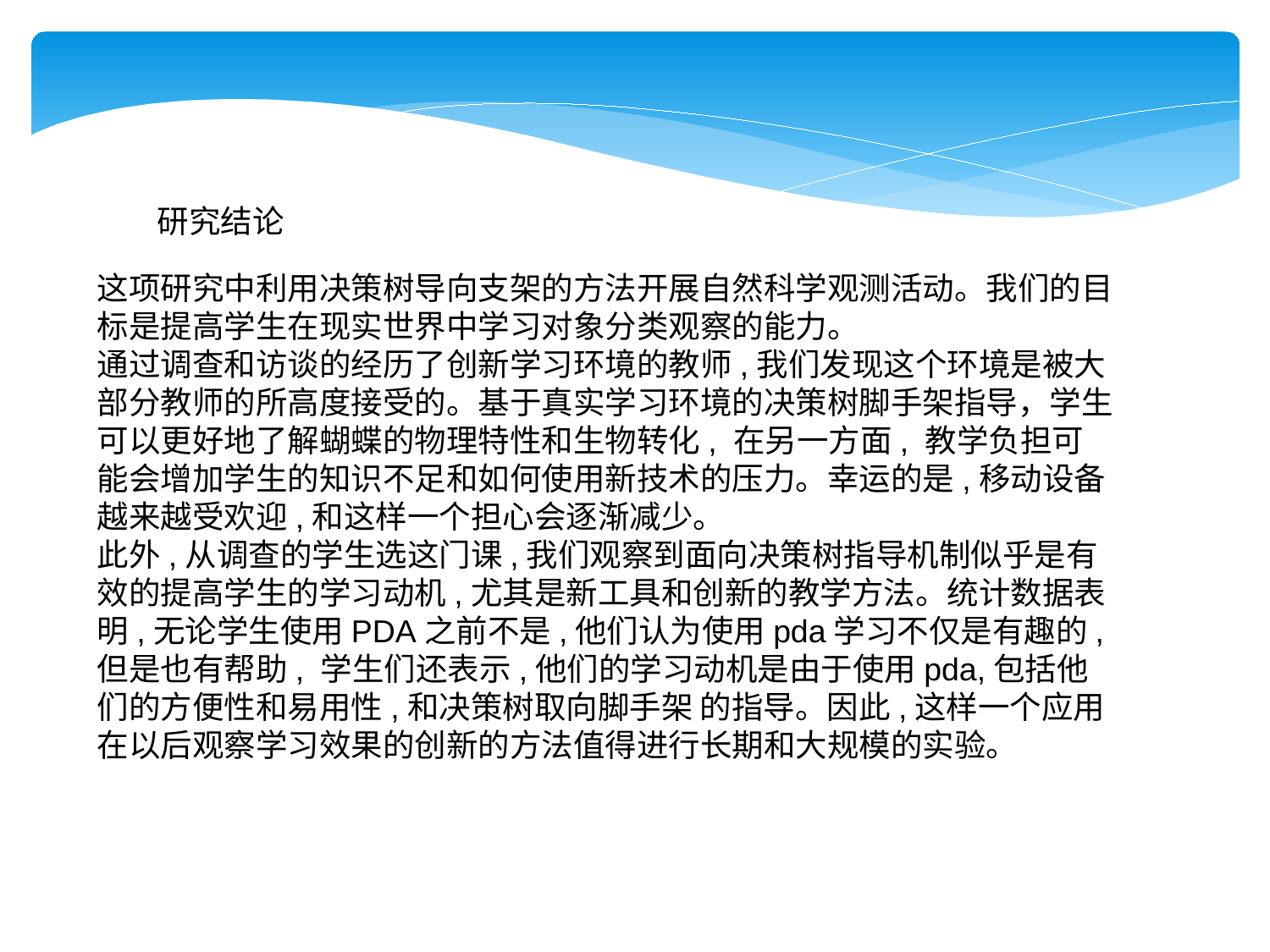

研究结论
这项研究中利用决策树导向支架的方法开展自然科学观测活动。我们的目标是提高学生在现实世界中学习对象分类观察的能力。
通过调查和访谈的经历了创新学习环境的教师,我们发现这个环境是被大部分教师的所高度接受的。基于真实学习环境的决策树脚手架指导，学生可以更好地了解蝴蝶的物理特性和生物转化, 在另一方面, 教学负担可能会增加学生的知识不足和如何使用新技术的压力。幸运的是,移动设备越来越受欢迎,和这样一个担心会逐渐减少。
此外,从调查的学生选这门课,我们观察到面向决策树指导机制似乎是有效的提高学生的学习动机,尤其是新工具和创新的教学方法。统计数据表明,无论学生使用PDA之前不是,他们认为使用pda学习不仅是有趣的,但是也有帮助, 学生们还表示,他们的学习动机是由于使用pda,包括他们的方便性和易用性,和决策树取向脚手架 的指导。因此,这样一个应用在以后观察学习效果的创新的方法值得进行长期和大规模的实验。